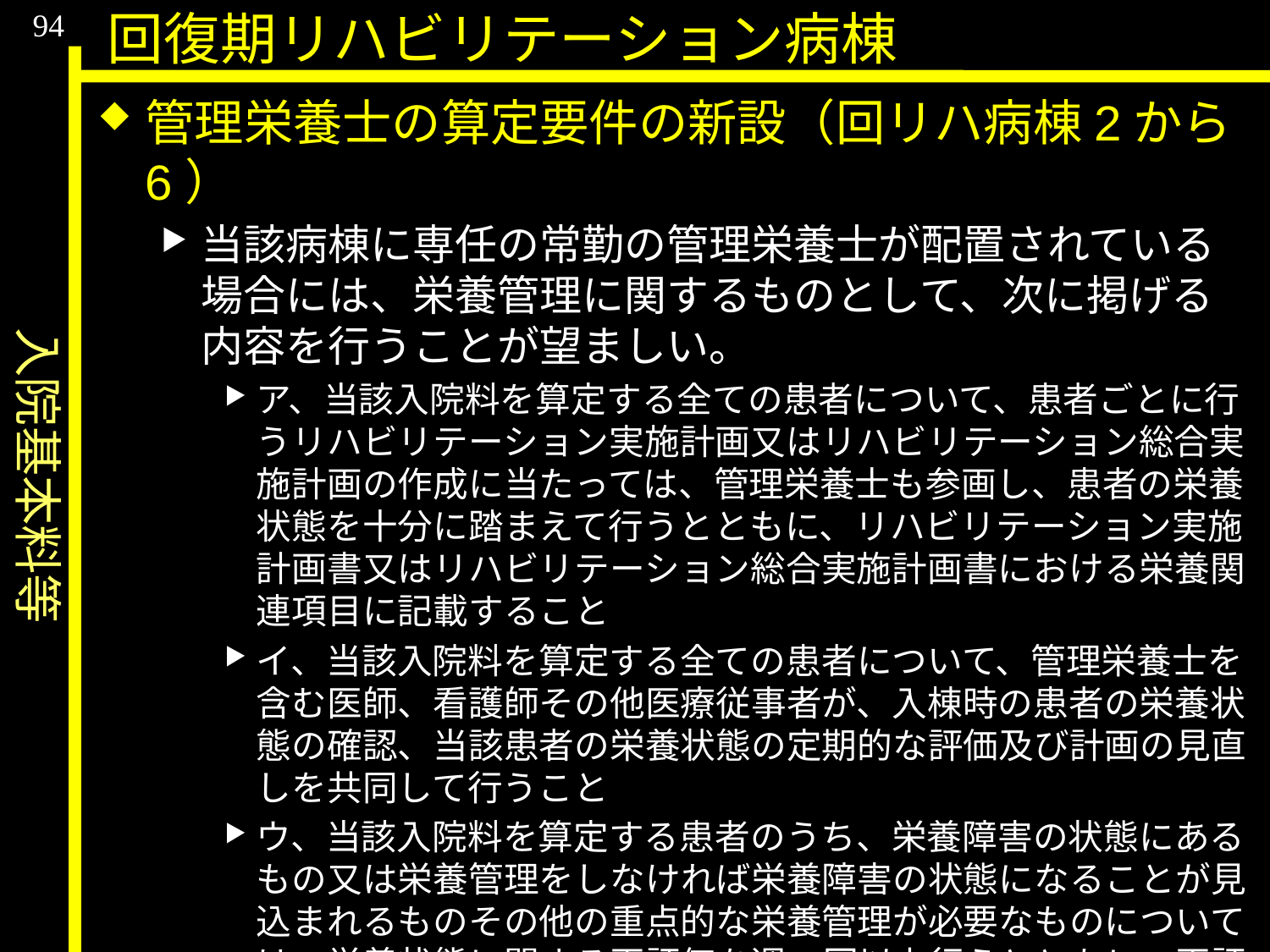

入院基本料等
94
回復期リハビリテーション病棟

管理栄養士の算定要件の新設（回リハ病棟2から6）
当該病棟に専任の常勤の管理栄養士が配置されている場合には、栄養管理に関するものとして、次に掲げる内容を行うことが望ましい。
ア、当該入院料を算定する全ての患者について、患者ごとに行うリハビリテーション実施計画又はリハビリテーション総合実施計画の作成に当たっては、管理栄養士も参画し、患者の栄養状態を十分に踏まえて行うとともに、リハビリテーション実施計画書又はリハビリテーション総合実施計画書における栄養関連項目に記載すること
イ、当該入院料を算定する全ての患者について、管理栄養士を含む医師、看護師その他医療従事者が、入棟時の患者の栄養状態の確認、当該患者の栄養状態の定期的な評価及び計画の見直しを共同して行うこと
ウ、当該入院料を算定する患者のうち、栄養障害の状態にあるもの又は栄養管理をしなければ栄養障害の状態になることが見込まれるものその他の重点的な栄養管理が必要なものについては、栄養状態に関する再評価を週1回以上行うとともに、再評価の結果も踏まえた適切な栄養管理を行い、栄養状態の改善等を図ること